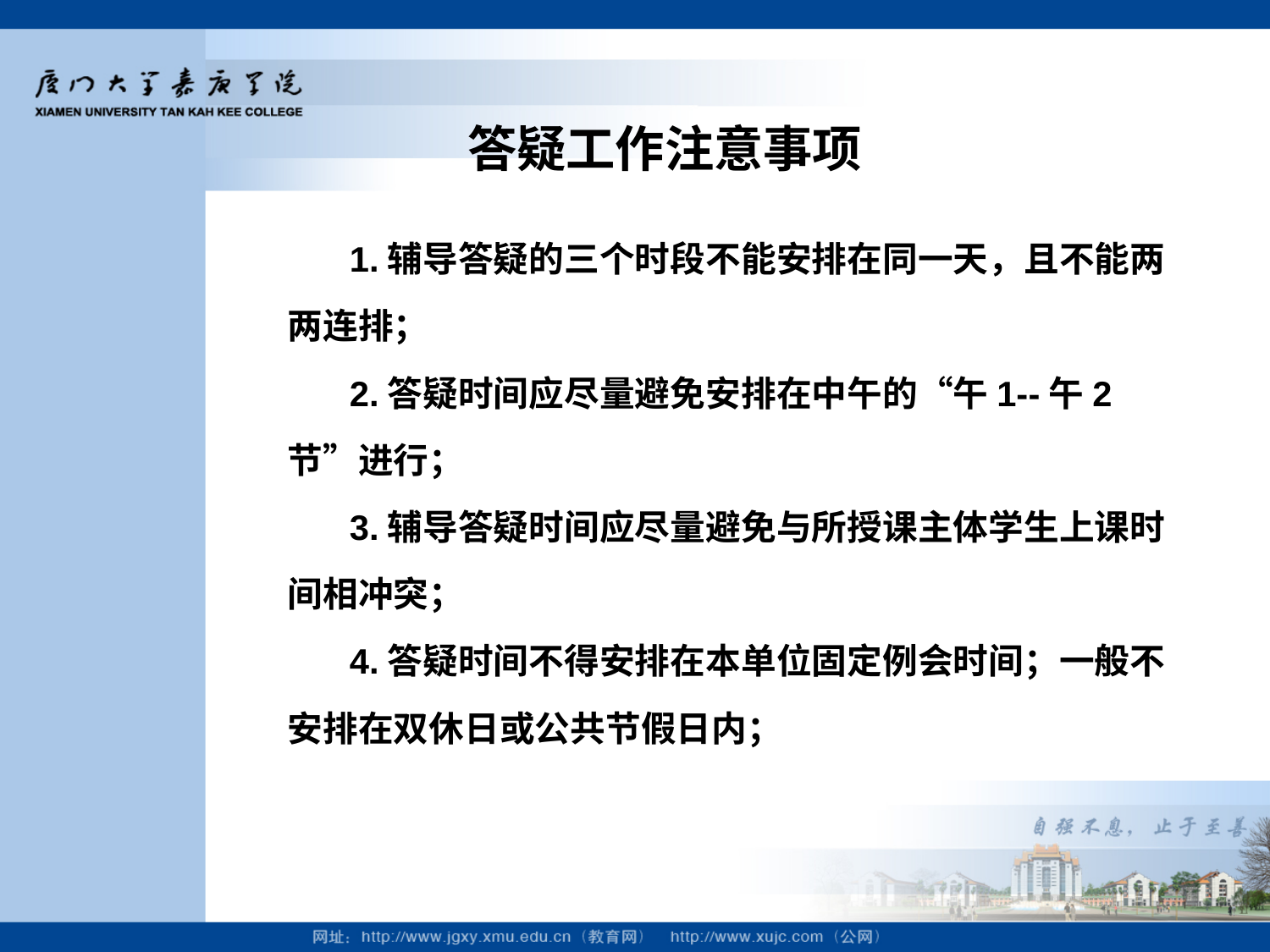

答疑工作注意事项
1.辅导答疑的三个时段不能安排在同一天，且不能两两连排；
2.答疑时间应尽量避免安排在中午的“午1--午2节”进行；
3.辅导答疑时间应尽量避免与所授课主体学生上课时间相冲突；
4.答疑时间不得安排在本单位固定例会时间；一般不安排在双休日或公共节假日内；